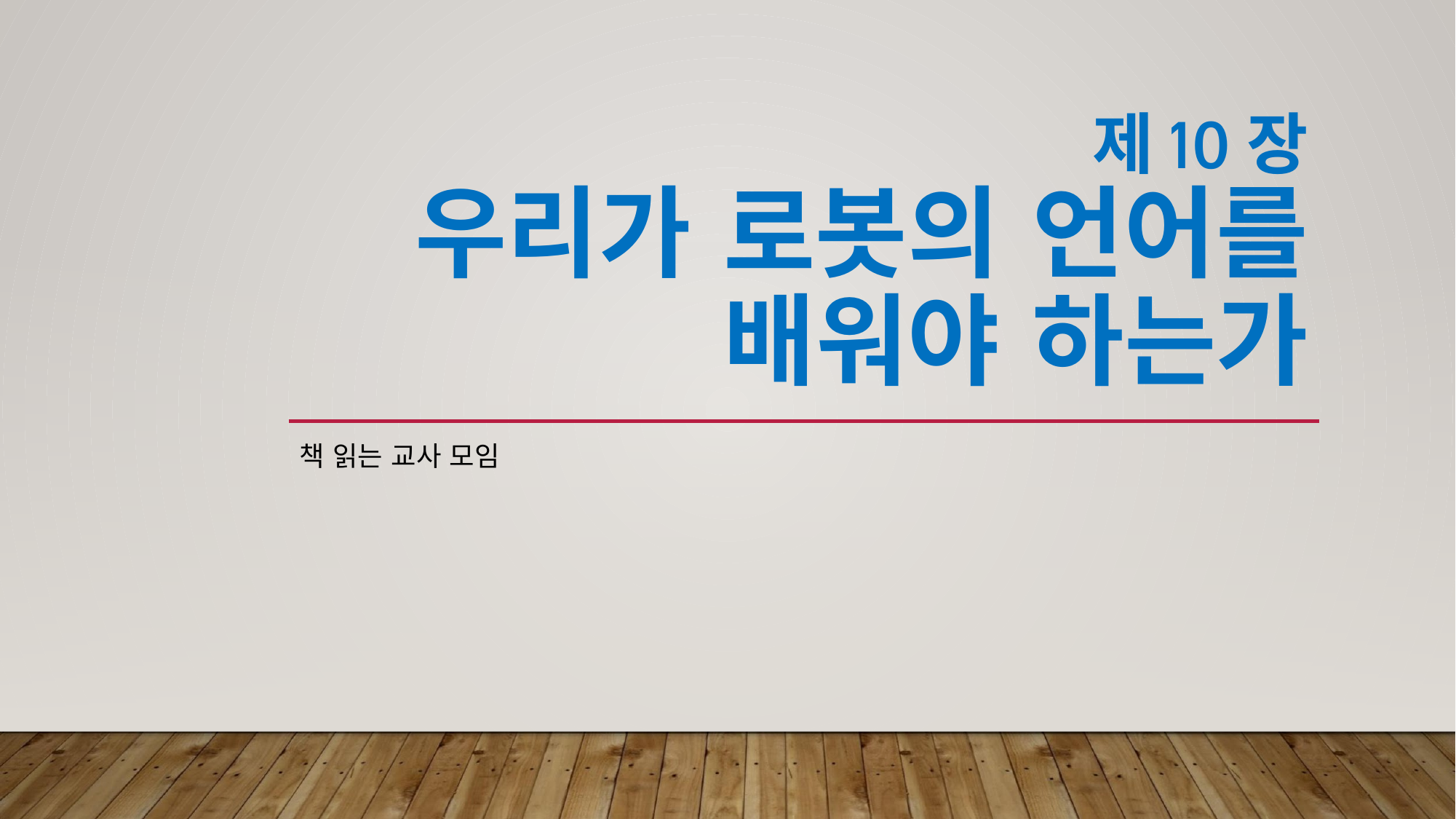

# 제10장 우리가 로봇의 언어를 배워야 하는가
책 읽는 교사 모임